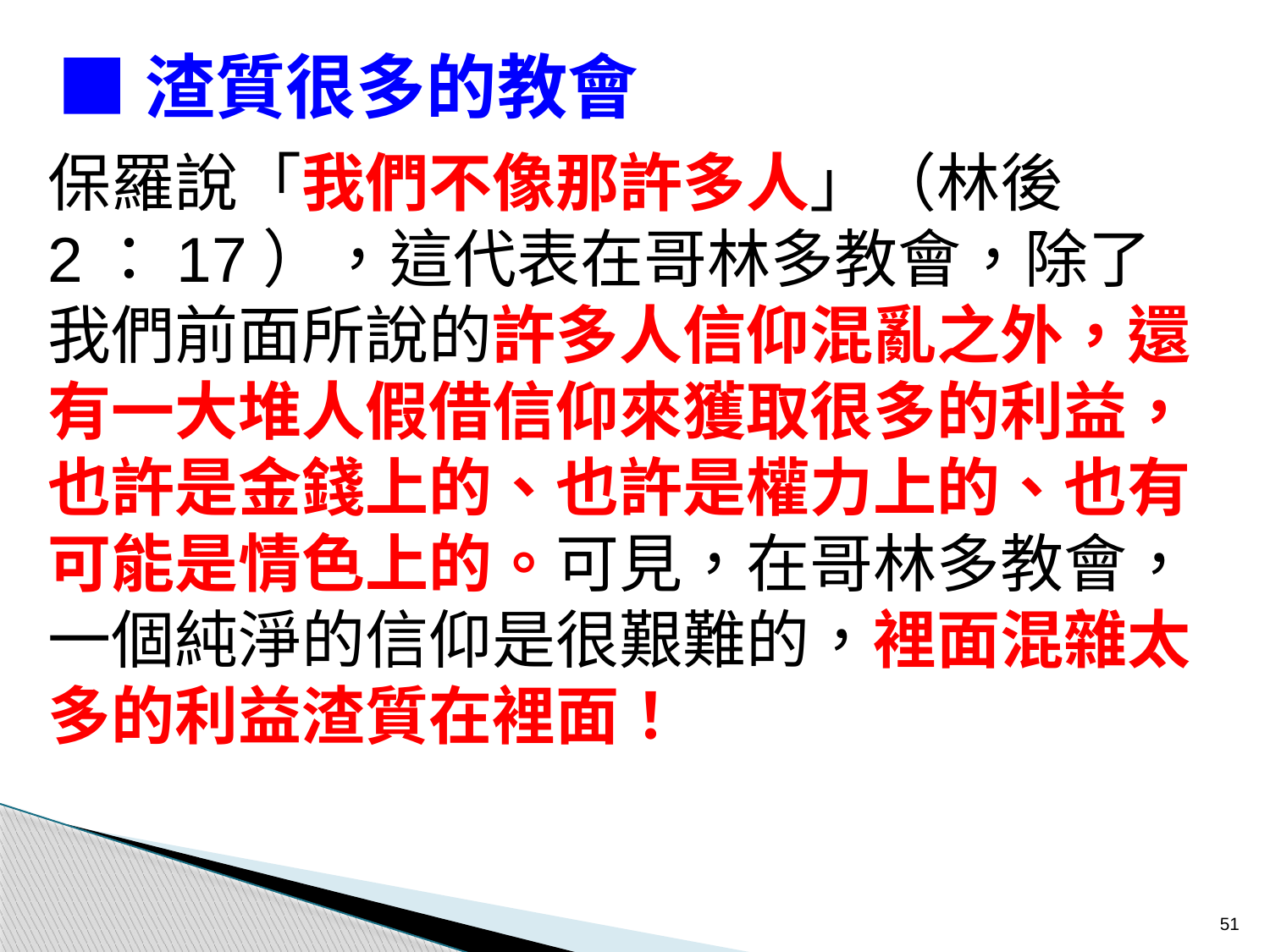

■渣質很多的教會
保羅說「我們不像那許多人」（林後2：17），這代表在哥林多教會，除了我們前面所說的許多人信仰混亂之外，還有一大堆人假借信仰來獲取很多的利益，也許是金錢上的、也許是權力上的、也有可能是情色上的。可見，在哥林多教會，一個純淨的信仰是很艱難的，裡面混雜太多的利益渣質在裡面！
51